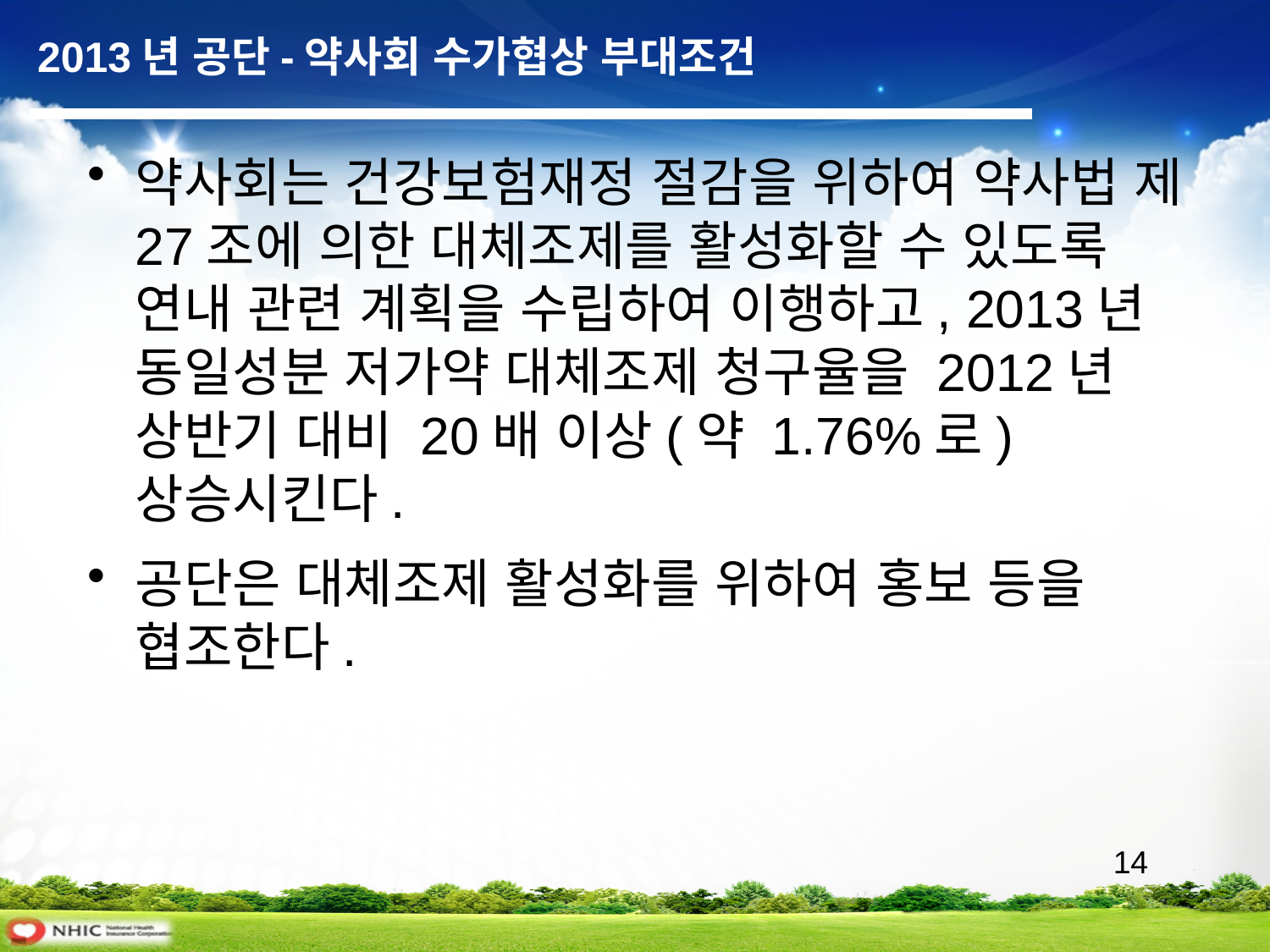

2013년 공단-약사회 수가협상 부대조건
약사회는 건강보험재정 절감을 위하여 약사법 제27조에 의한 대체조제를 활성화할 수 있도록 연내 관련 계획을 수립하여 이행하고, 2013년 동일성분 저가약 대체조제 청구율을 2012년 상반기 대비 20배 이상(약 1.76%로) 상승시킨다.
공단은 대체조제 활성화를 위하여 홍보 등을 협조한다.

                      14